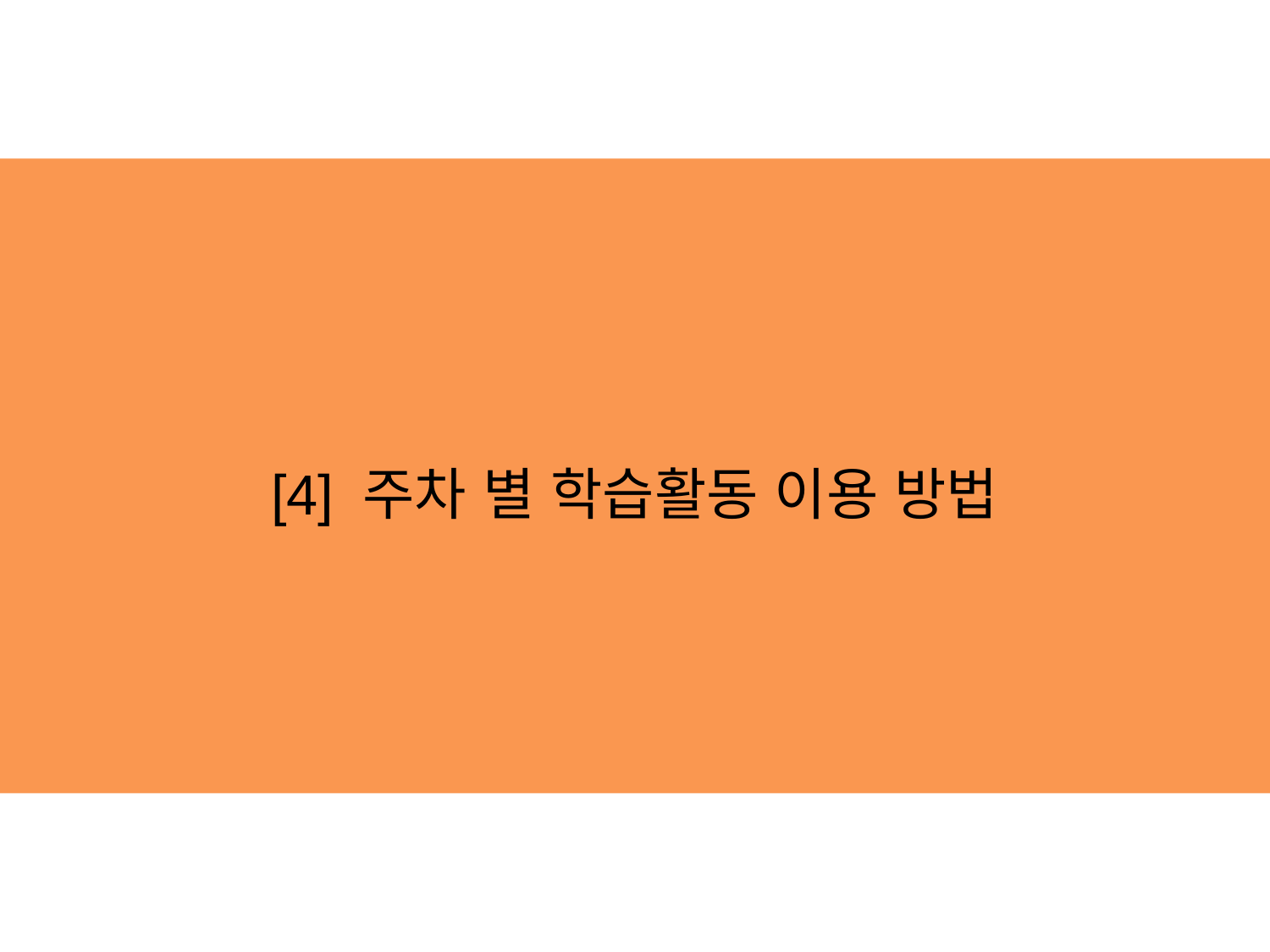

# [4] 주차 별 학습활동 이용 방법